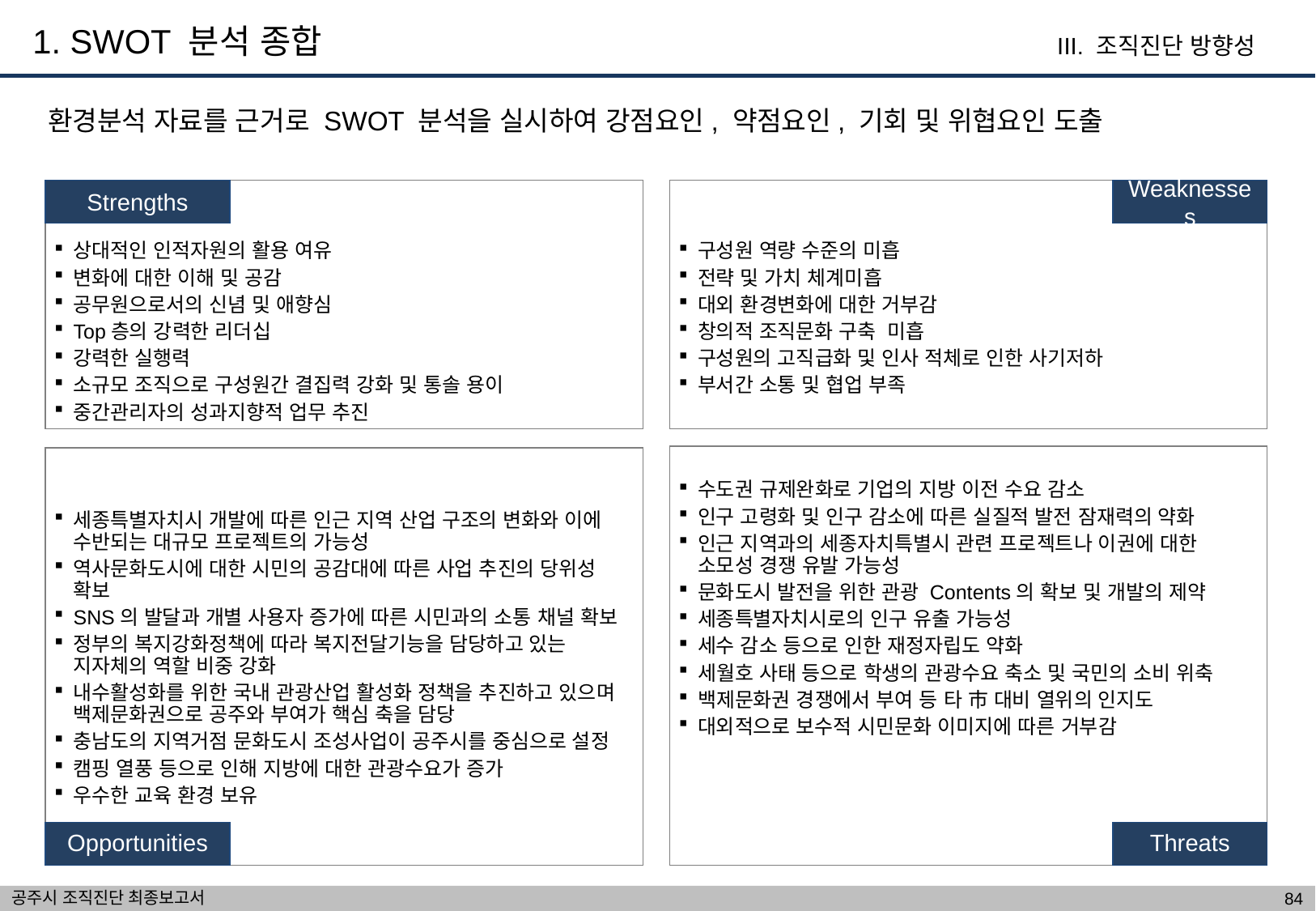

1. SWOT 분석 종합
III. 조직진단 방향성
환경분석 자료를 근거로 SWOT 분석을 실시하여 강점요인, 약점요인, 기회 및 위협요인 도출

상대적인 인적자원의 활용 여유
변화에 대한 이해 및 공감
공무원으로서의 신념 및 애향심
Top층의 강력한 리더십
강력한 실행력
소규모 조직으로 구성원간 결집력 강화 및 통솔 용이
중간관리자의 성과지향적 업무 추진
Strengths

구성원 역량 수준의 미흡
전략 및 가치 체계미흡
대외 환경변화에 대한 거부감
창의적 조직문화 구축  미흡
구성원의 고직급화 및 인사 적체로 인한 사기저하
부서간 소통 및 협업 부족
Weaknesses

수도권 규제완화로 기업의 지방 이전 수요 감소
인구 고령화 및 인구 감소에 따른 실질적 발전 잠재력의 약화
인근 지역과의 세종자치특별시 관련 프로젝트나 이권에 대한 소모성 경쟁 유발 가능성
문화도시 발전을 위한 관광 Contents의 확보 및 개발의 제약
세종특별자치시로의 인구 유출 가능성
세수 감소 등으로 인한 재정자립도 약화
세월호 사태 등으로 학생의 관광수요 축소 및 국민의 소비 위축
백제문화권 경쟁에서 부여 등 타 市 대비 열위의 인지도
대외적으로 보수적 시민문화 이미지에 따른 거부감

세종특별자치시 개발에 따른 인근 지역 산업 구조의 변화와 이에 수반되는 대규모 프로젝트의 가능성
역사문화도시에 대한 시민의 공감대에 따른 사업 추진의 당위성 확보
SNS의 발달과 개별 사용자 증가에 따른 시민과의 소통 채널 확보
정부의 복지강화정책에 따라 복지전달기능을 담당하고 있는 지자체의 역할 비중 강화
내수활성화를 위한 국내 관광산업 활성화 정책을 추진하고 있으며 백제문화권으로 공주와 부여가 핵심 축을 담당
충남도의 지역거점 문화도시 조성사업이 공주시를 중심으로 설정
캠핑 열풍 등으로 인해 지방에 대한 관광수요가 증가
우수한 교육 환경 보유

Opportunities
Threats